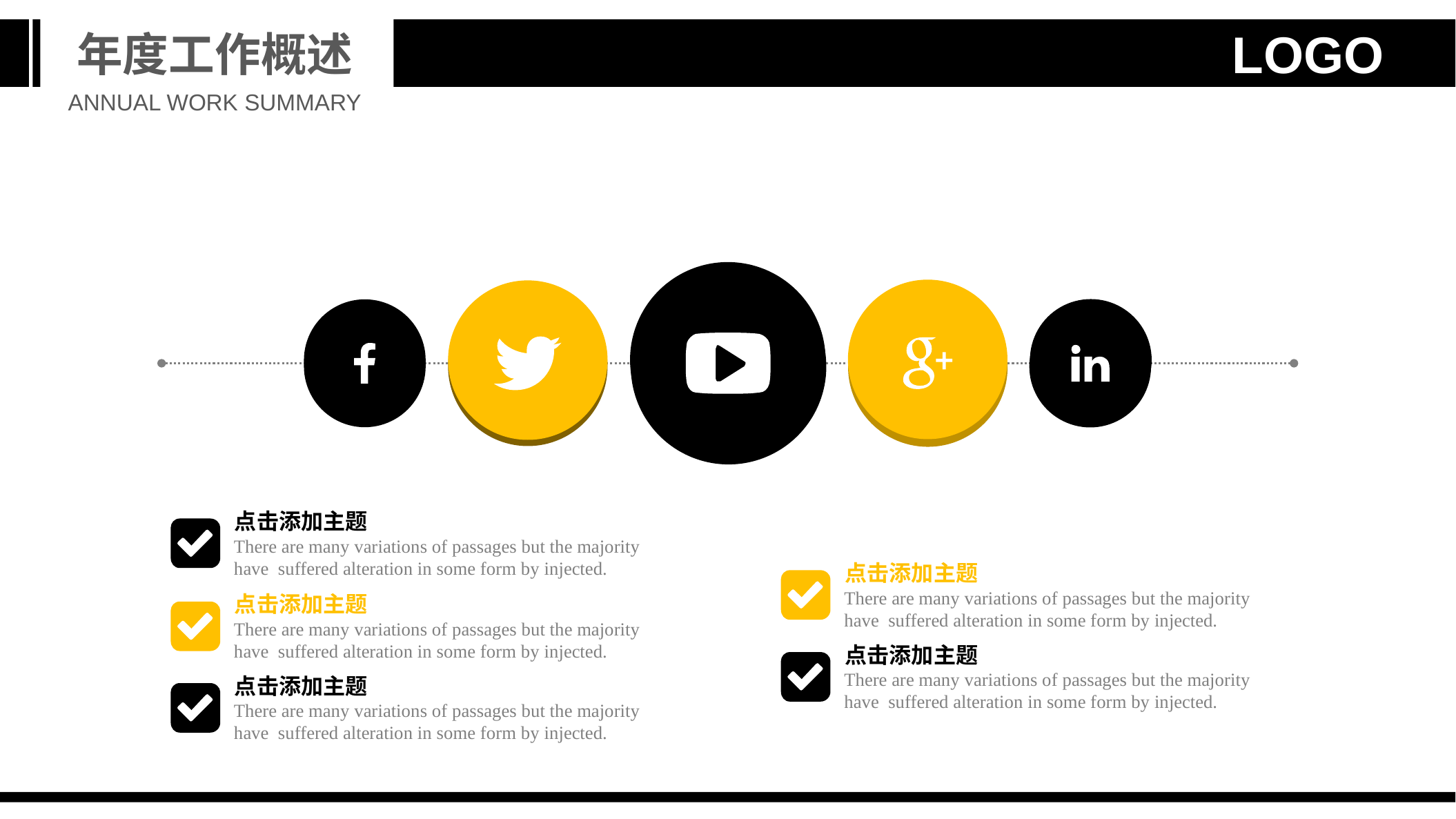

年度工作概述
LOGO
ANNUAL WORK SUMMARY

点击添加主题
There are many variations of passages but the majority have  suffered alteration in some form by injected.

点击添加主题
There are many variations of passages but the majority have  suffered alteration in some form by injected.

点击添加主题
There are many variations of passages but the majority have  suffered alteration in some form by injected.

点击添加主题
There are many variations of passages but the majority have  suffered alteration in some form by injected.

点击添加主题
There are many variations of passages but the majority have  suffered alteration in some form by injected.